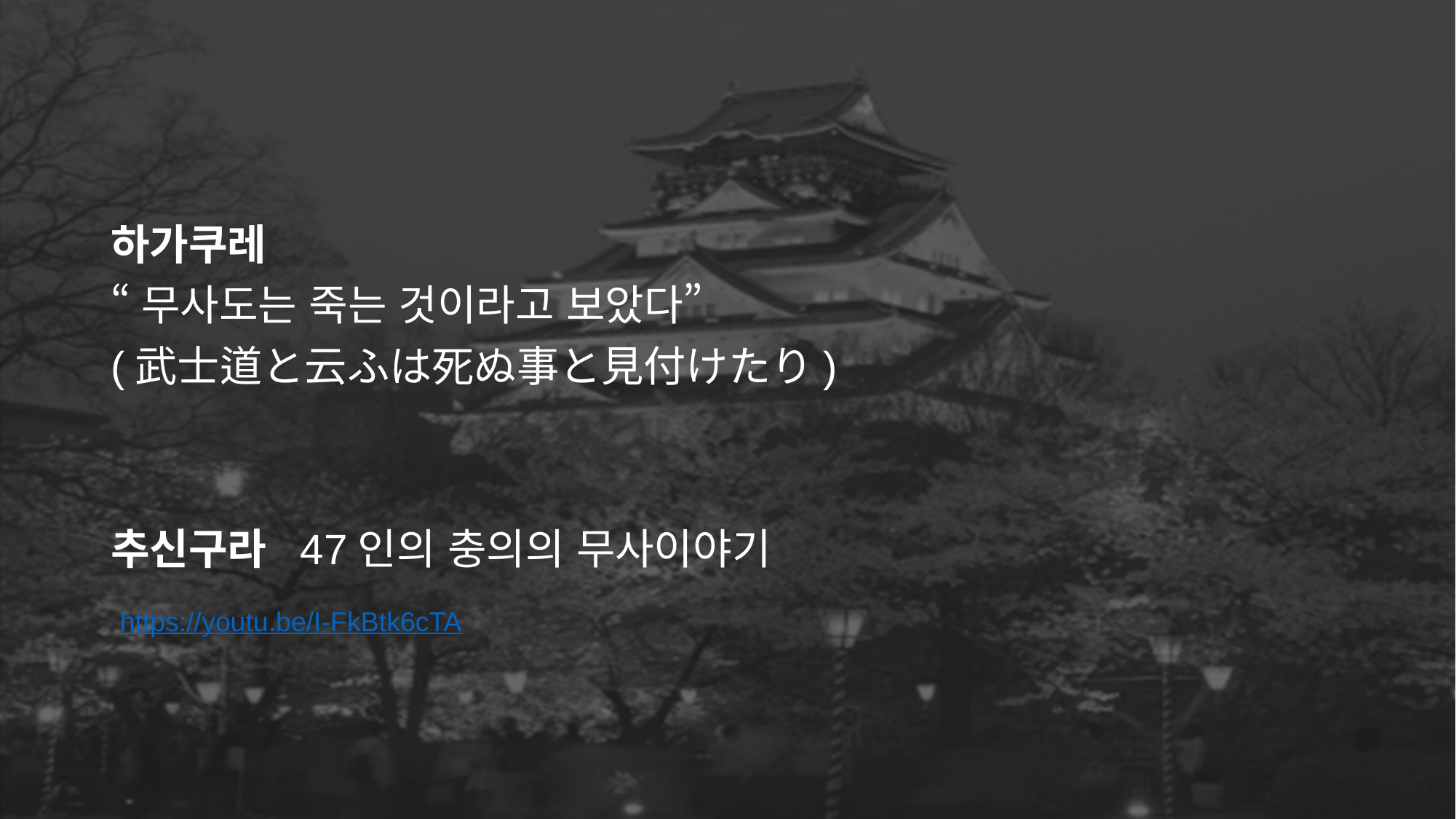

하가쿠레
“무사도는 죽는 것이라고 보았다”
(武士道と云ふは死ぬ事と見付けたり)

추신구라  47인의 충의의 무사이야기

https://youtu.be/I-FkBtk6cTA